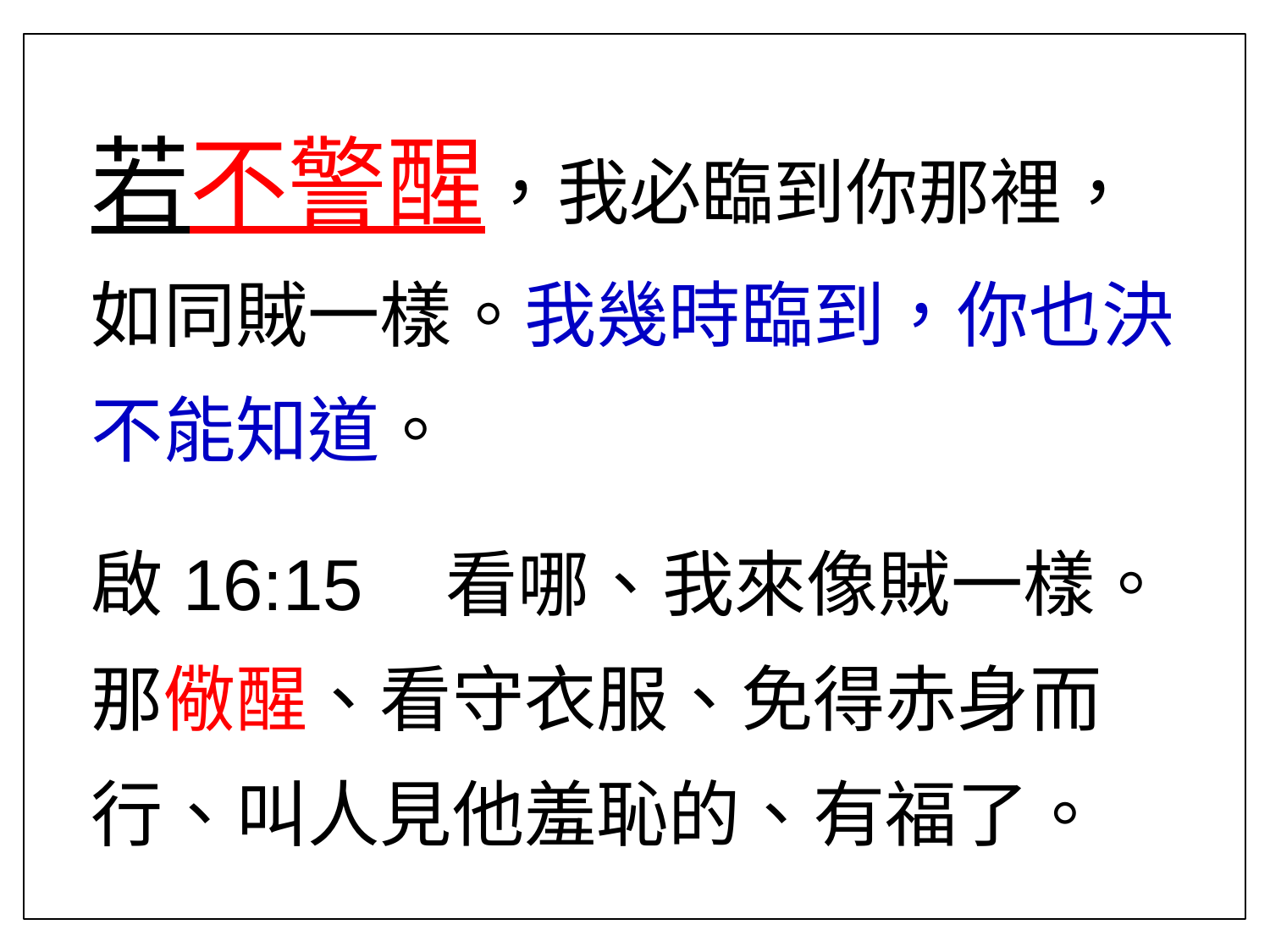

若不警醒，我必臨到你那裡，如同賊一樣。我幾時臨到，你也決不能知道。
啟16:15 	看哪、我來像賊一樣。那儆醒、看守衣服、免得赤身而行、叫人見他羞恥的、有福了。